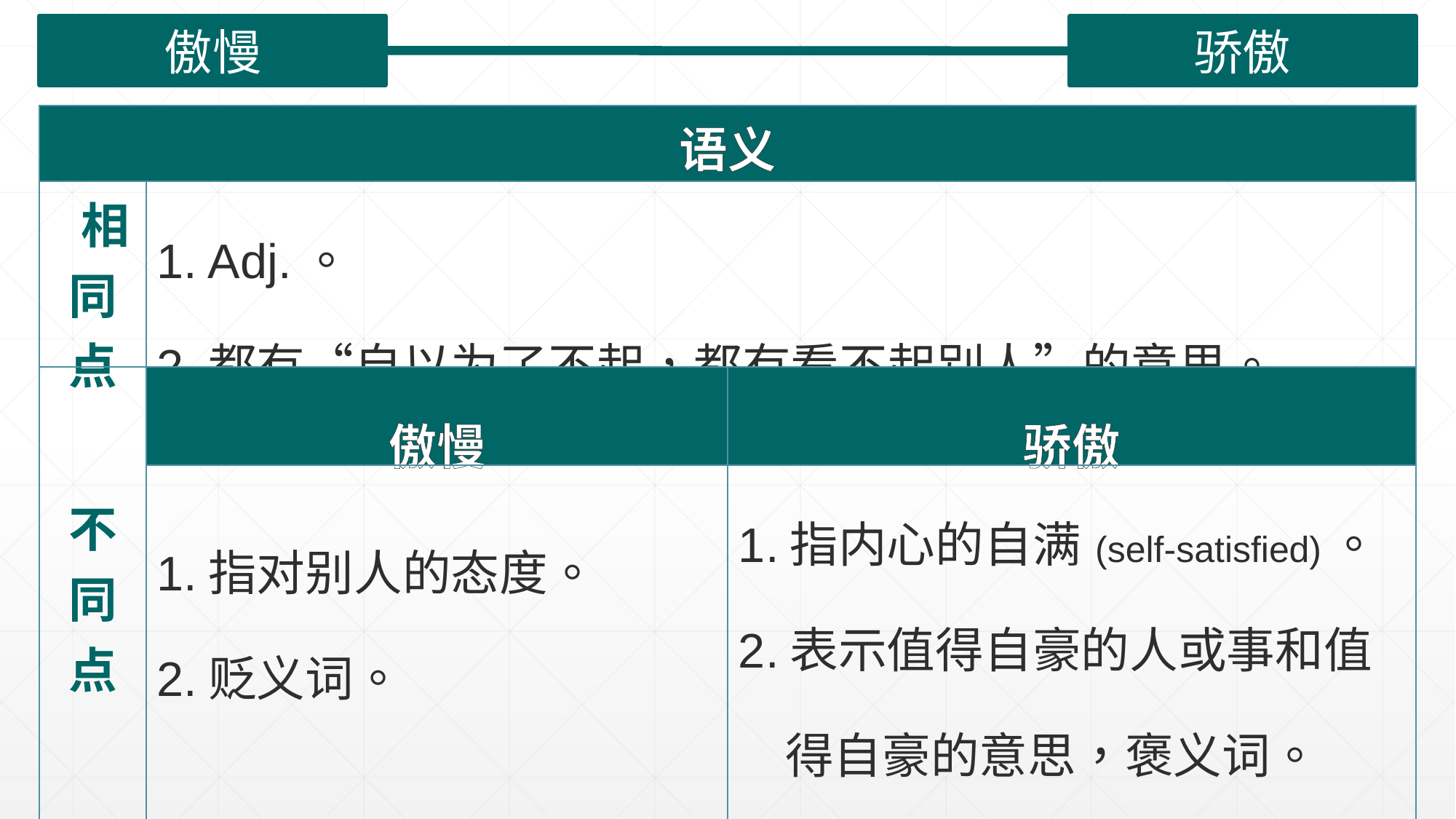

傲慢
骄傲
| 语义 |  |  |
| --- | --- | --- |
| 相同点 | 1. Adj.。 2.都有“自以为了不起，都有看不起别人”的意思。 |  |
| 不同点 | 傲慢 | 骄傲 |
|  | 1.指对别人的态度。 2.贬义词。 | 1.指内心的自满(self-satisfied)。 2.表示值得自豪的人或事和值 得自豪的意思，褒义词。 3.可以当做n. |
|  |
| --- |